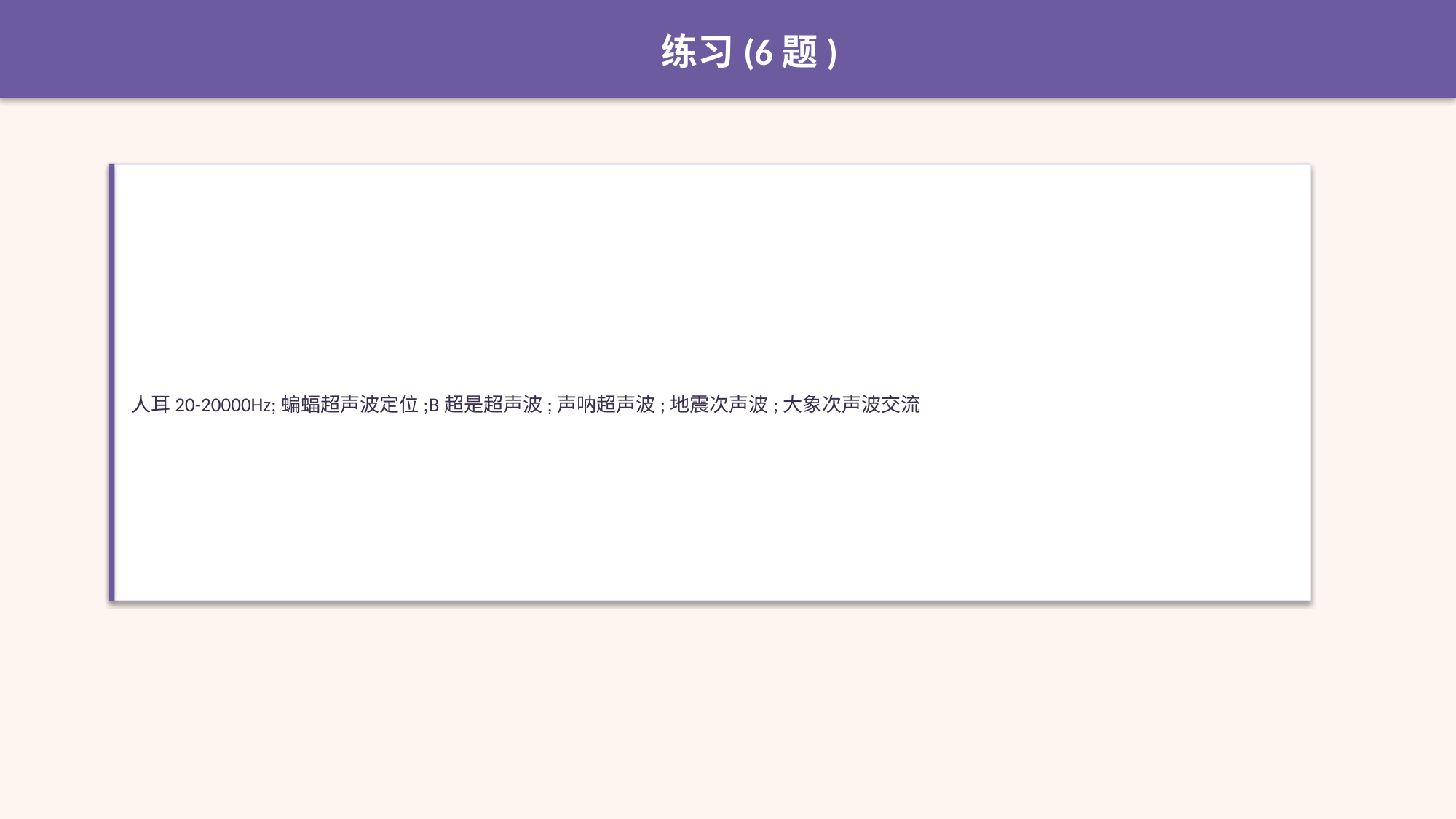

练习(6题)

人耳20-20000Hz;蝙蝠超声波定位;B超是超声波;声呐超声波;地震次声波;大象次声波交流